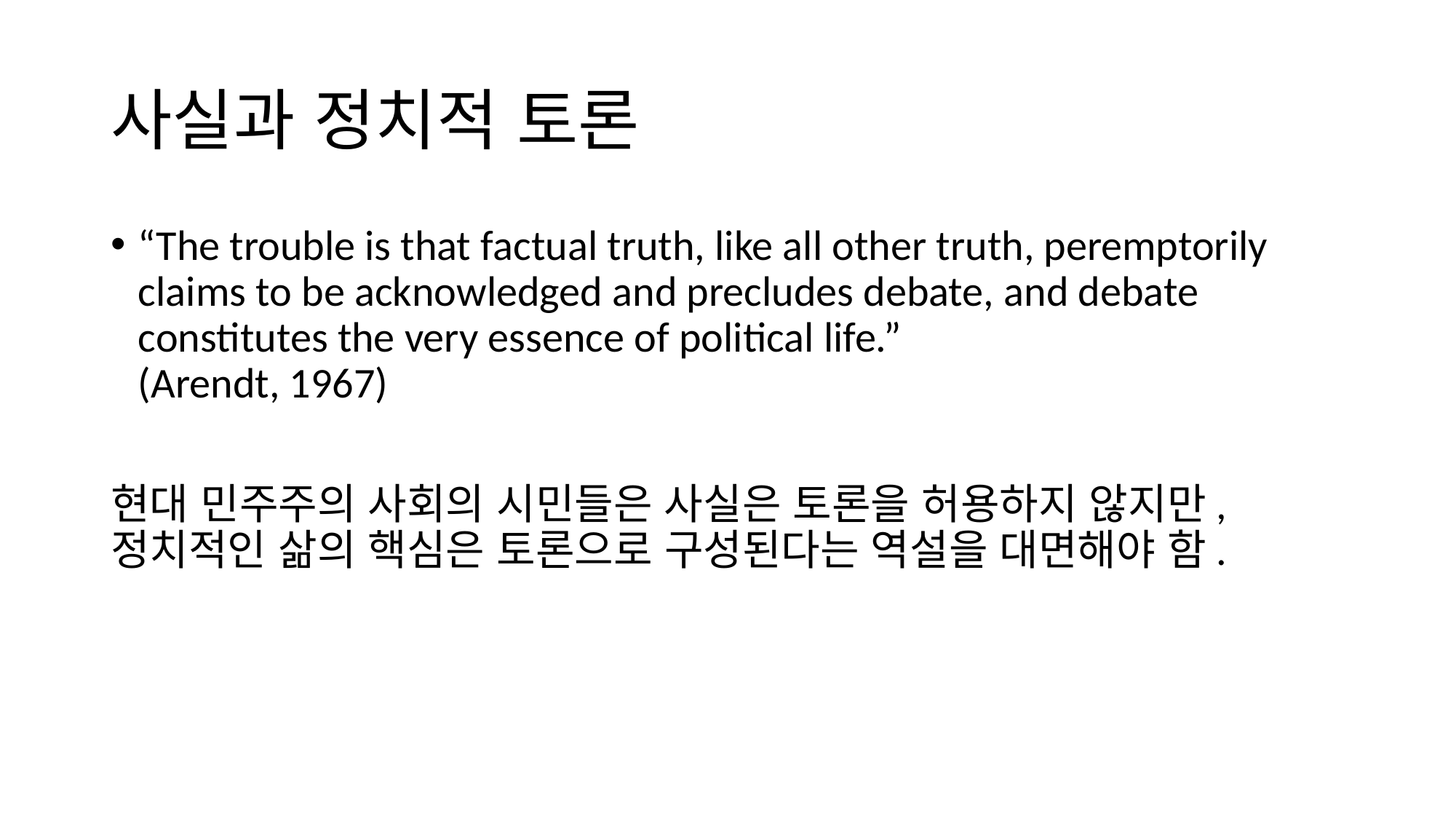

# 사실과 정치적 토론
“The trouble is that factual truth, like all other truth, peremptorily claims to be acknowledged and precludes debate, and debate constitutes the very essence of political life.”
(Arendt, 1967)

현대 민주주의 사회의 시민들은 사실은 토론을 허용하지 않지만, 정치적인 삶의 핵심은 토론으로 구성된다는 역설을 대면해야 함.